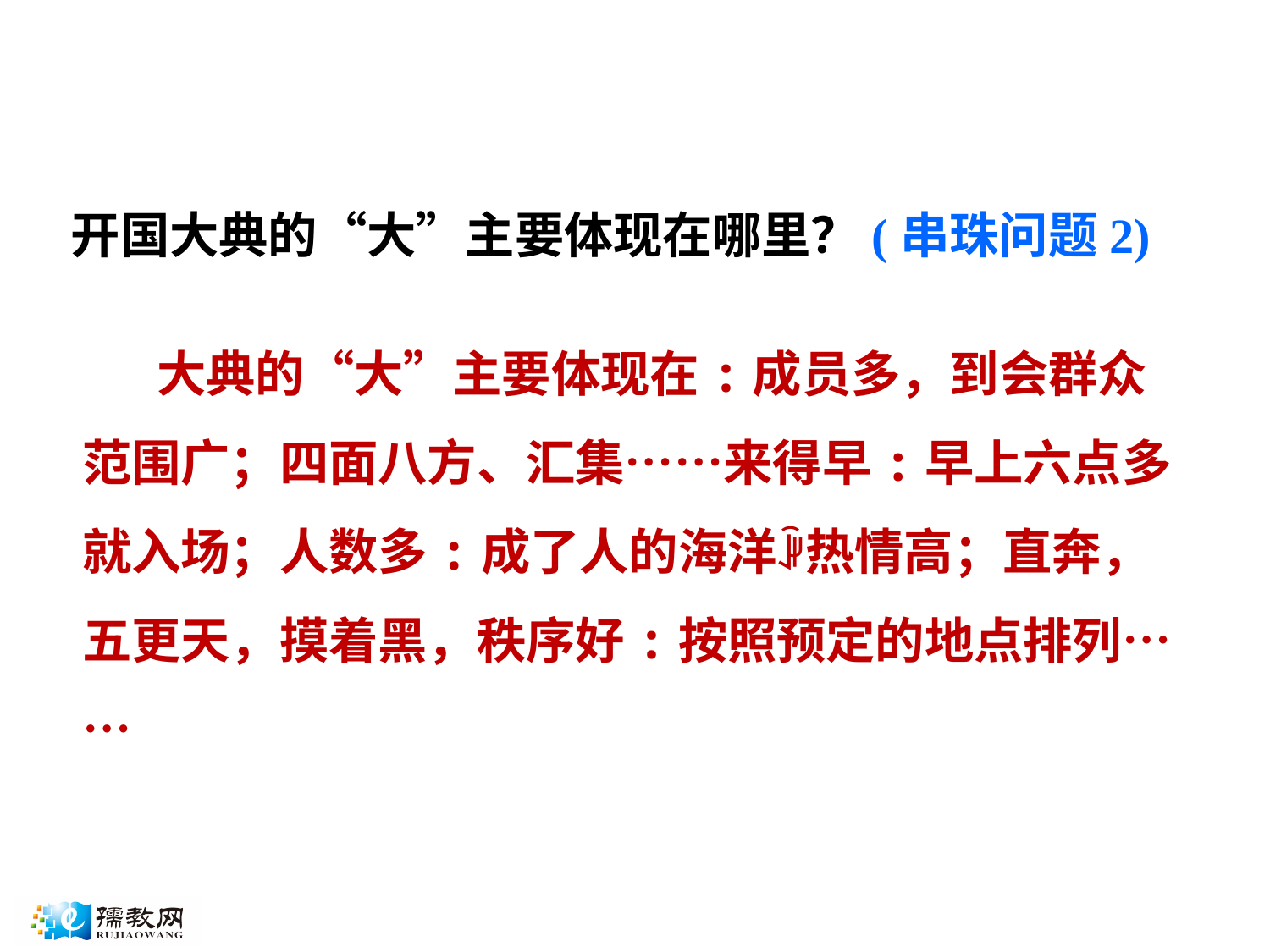

开国大典的“大”主要体现在哪里？(串珠问题2)
大典的“大”主要体现在:成员多，到会群众范围广；四面八方、汇集……来得早:早上六点多就入场；人数多:成了人的海洋ꎻ热情高；直奔，五更天，摸着黑，秩序好:按照预定的地点排列……